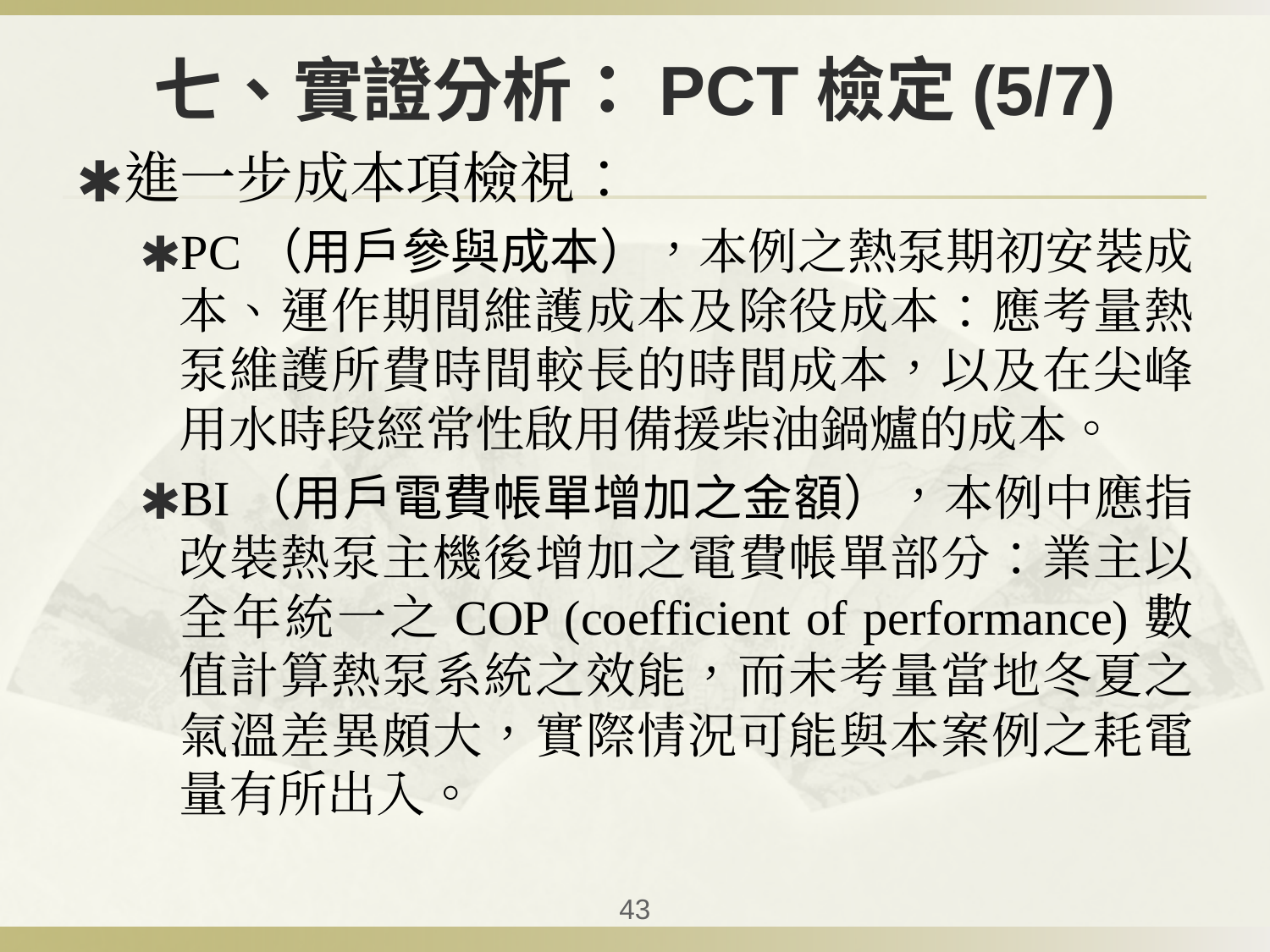

# 七、實證分析：PCT檢定(5/7)
進一步成本項檢視：
PC（用戶參與成本），本例之熱泵期初安裝成本、運作期間維護成本及除役成本：應考量熱泵維護所費時間較長的時間成本，以及在尖峰用水時段經常性啟用備援柴油鍋爐的成本。
BI（用戶電費帳單增加之金額），本例中應指改裝熱泵主機後增加之電費帳單部分：業主以全年統一之COP (coefficient of performance)數值計算熱泵系統之效能，而未考量當地冬夏之氣溫差異頗大，實際情況可能與本案例之耗電量有所出入。
43